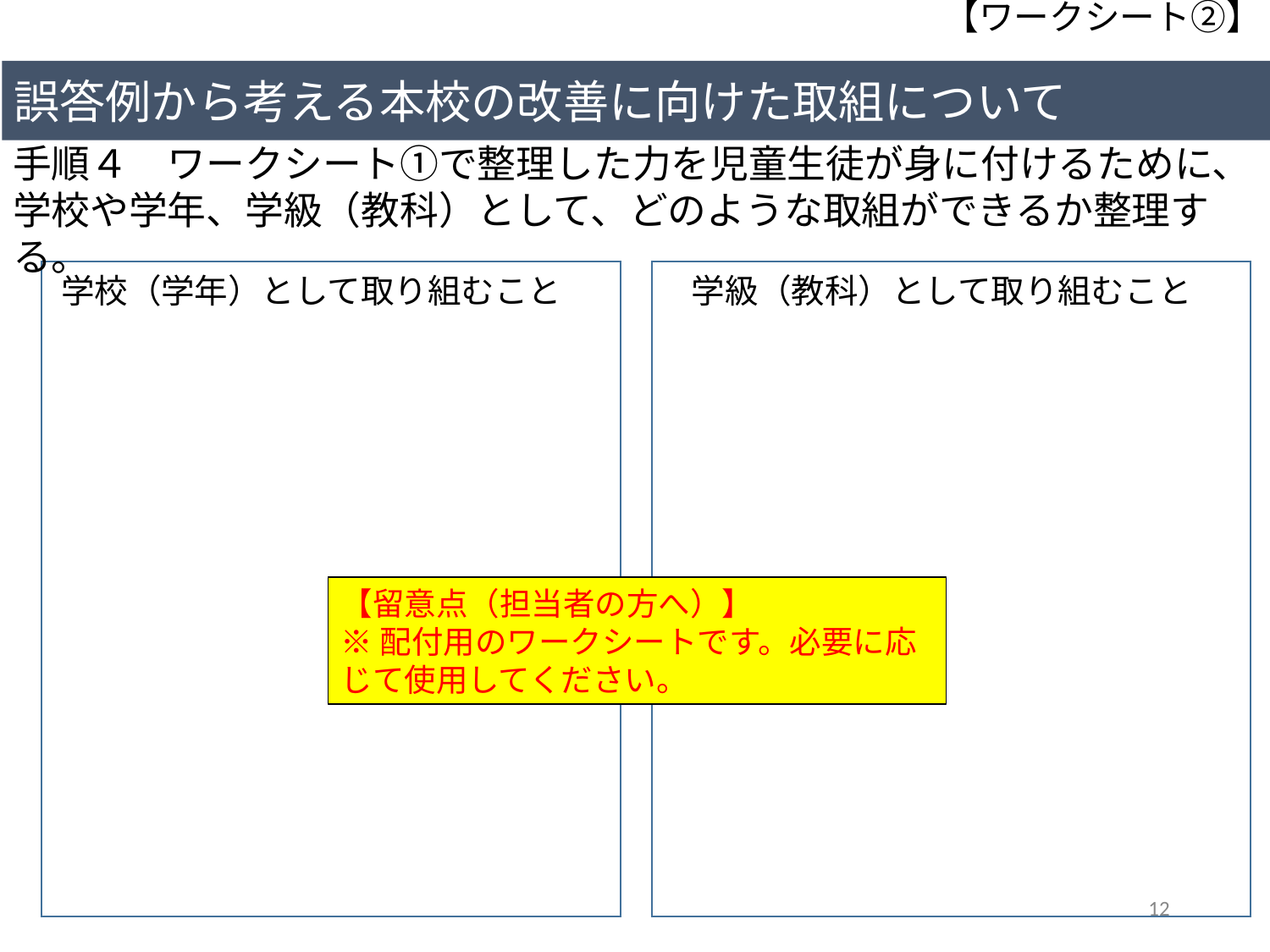

【ワークシート②】
誤答例から考える本校の改善に向けた取組について
手順４　ワークシート①で整理した力を児童生徒が身に付けるために、学校や学年、学級（教科）として、どのような取組ができるか整理する。

　学校（学年）として取り組むこと
　学級（教科）として取り組むこと
【留意点（担当者の方へ）】
※配付用のワークシートです。必要に応じて使用してください。
12